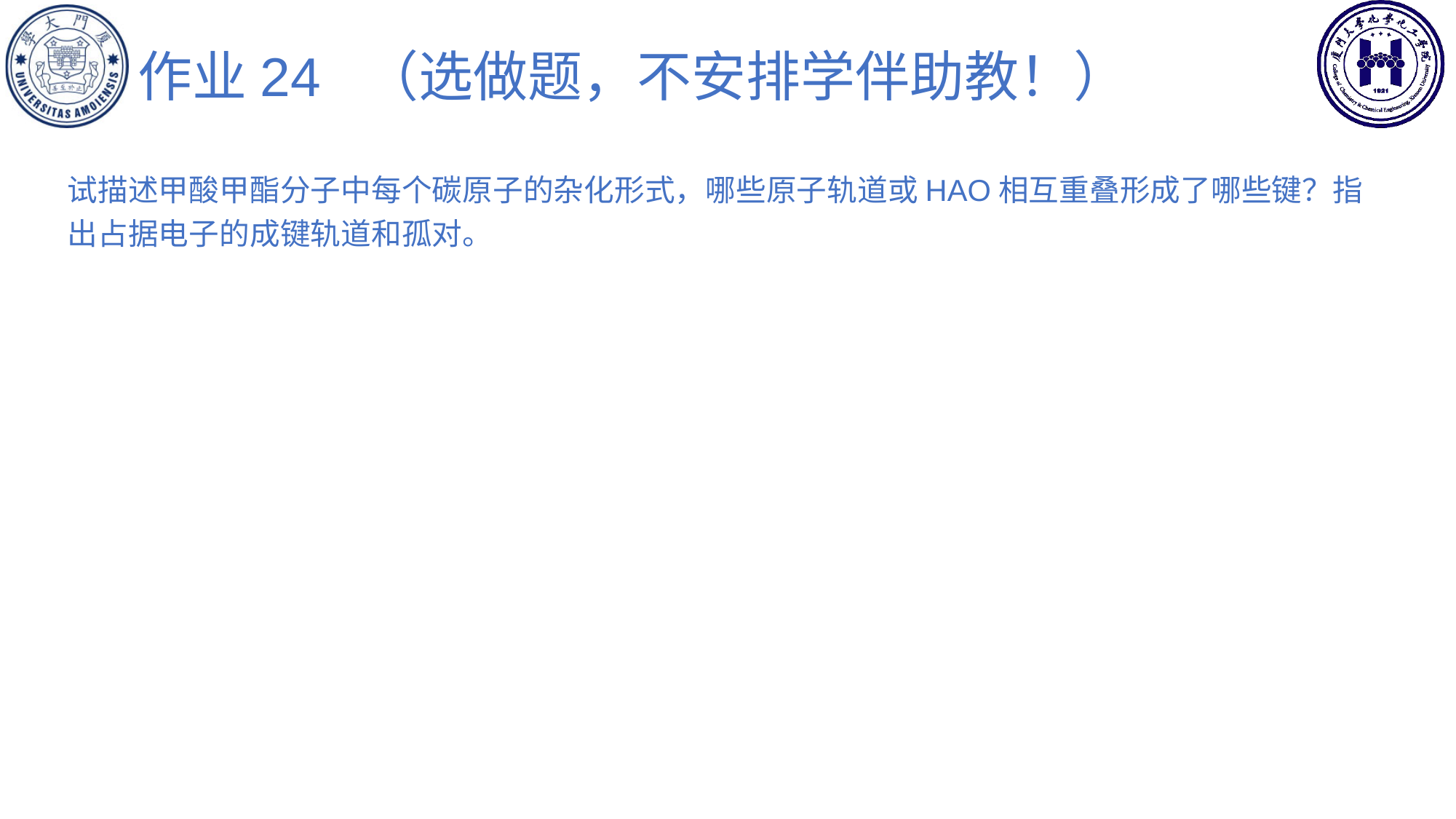

# 作业24  （选做题，不安排学伴助教！）
试描述甲酸甲酯分子中每个碳原子的杂化形式，哪些原子轨道或HAO相互重叠形成了哪些键？指出占据电子的成键轨道和孤对。